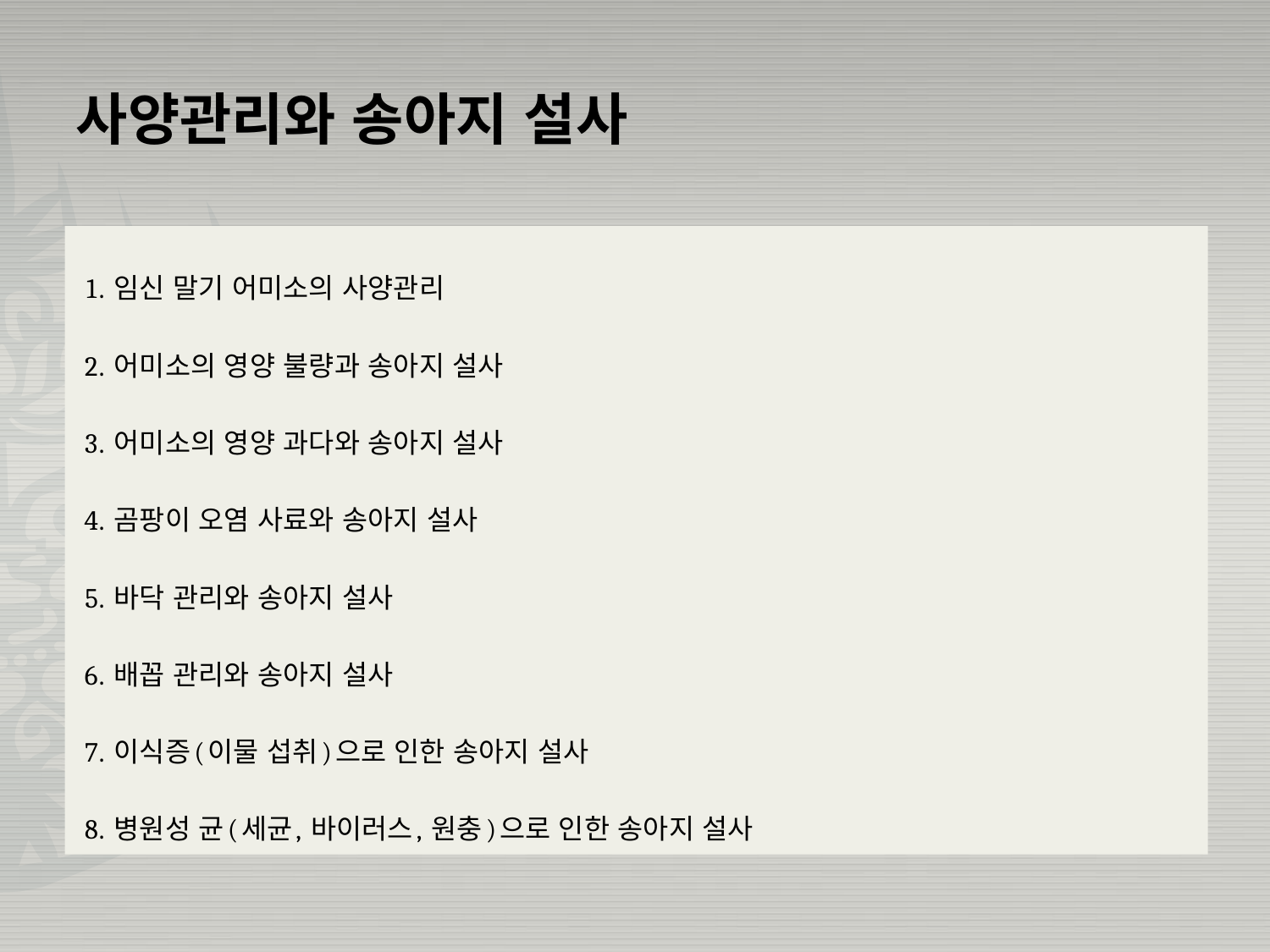

# 사양관리와 송아지 설사

 1. 임신 말기 어미소의 사양관리

 2. 어미소의 영양 불량과 송아지 설사

 3. 어미소의 영양 과다와 송아지 설사

 4. 곰팡이 오염 사료와 송아지 설사

 5. 바닥 관리와 송아지 설사

 6. 배꼽 관리와 송아지 설사

 7. 이식증(이물 섭취)으로 인한 송아지 설사

 8. 병원성 균(세균, 바이러스, 원충)으로 인한 송아지 설사